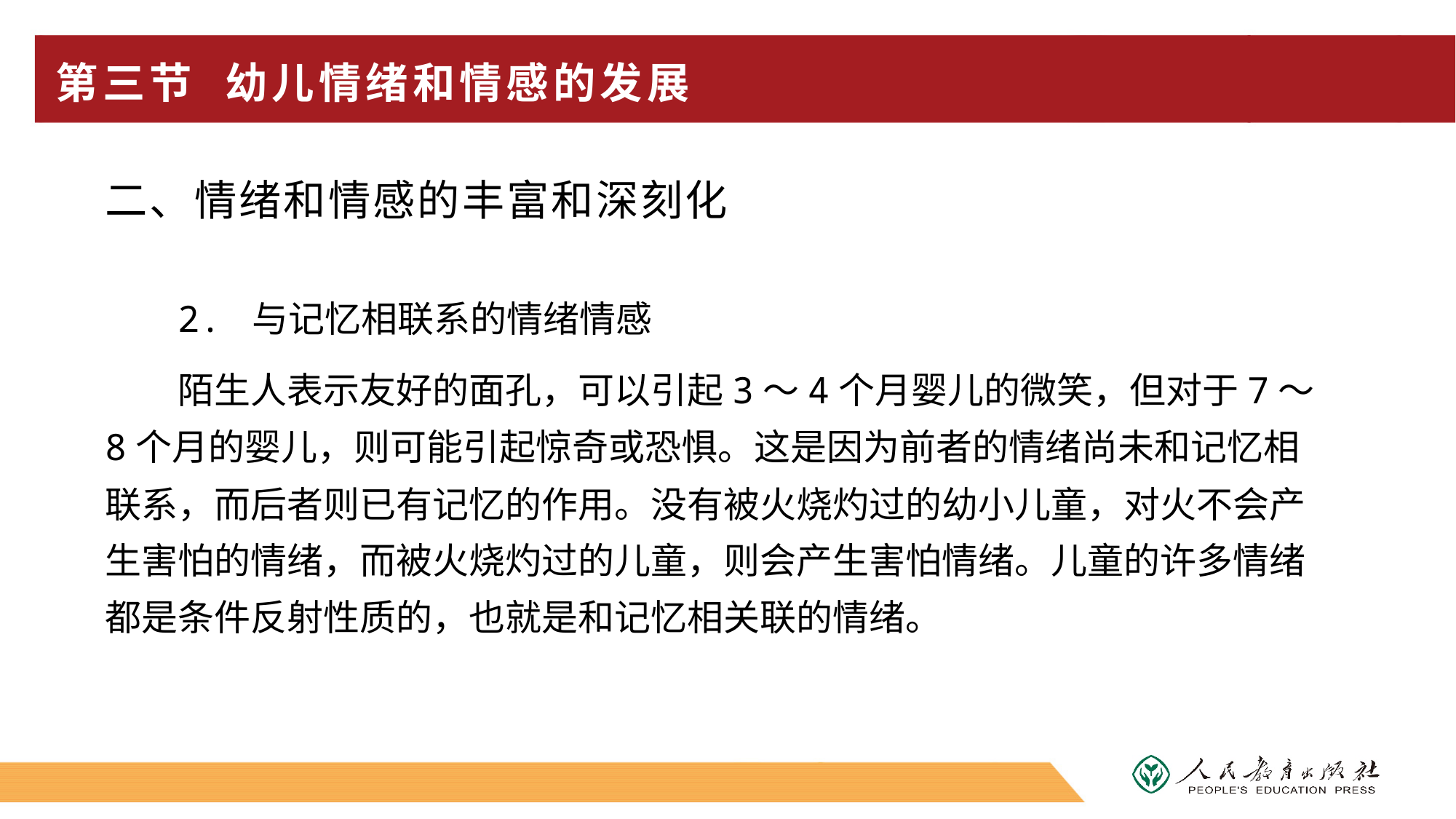

# 第三节  幼儿情绪和情感的发展
二、情绪和情感的丰富和深刻化
2. 与记忆相联系的情绪情感
陌生人表示友好的面孔，可以引起3～4个月婴儿的微笑，但对于7～8个月的婴儿，则可能引起惊奇或恐惧。这是因为前者的情绪尚未和记忆相联系，而后者则已有记忆的作用。没有被火烧灼过的幼小儿童，对火不会产生害怕的情绪，而被火烧灼过的儿童，则会产生害怕情绪。儿童的许多情绪都是条件反射性质的，也就是和记忆相关联的情绪。